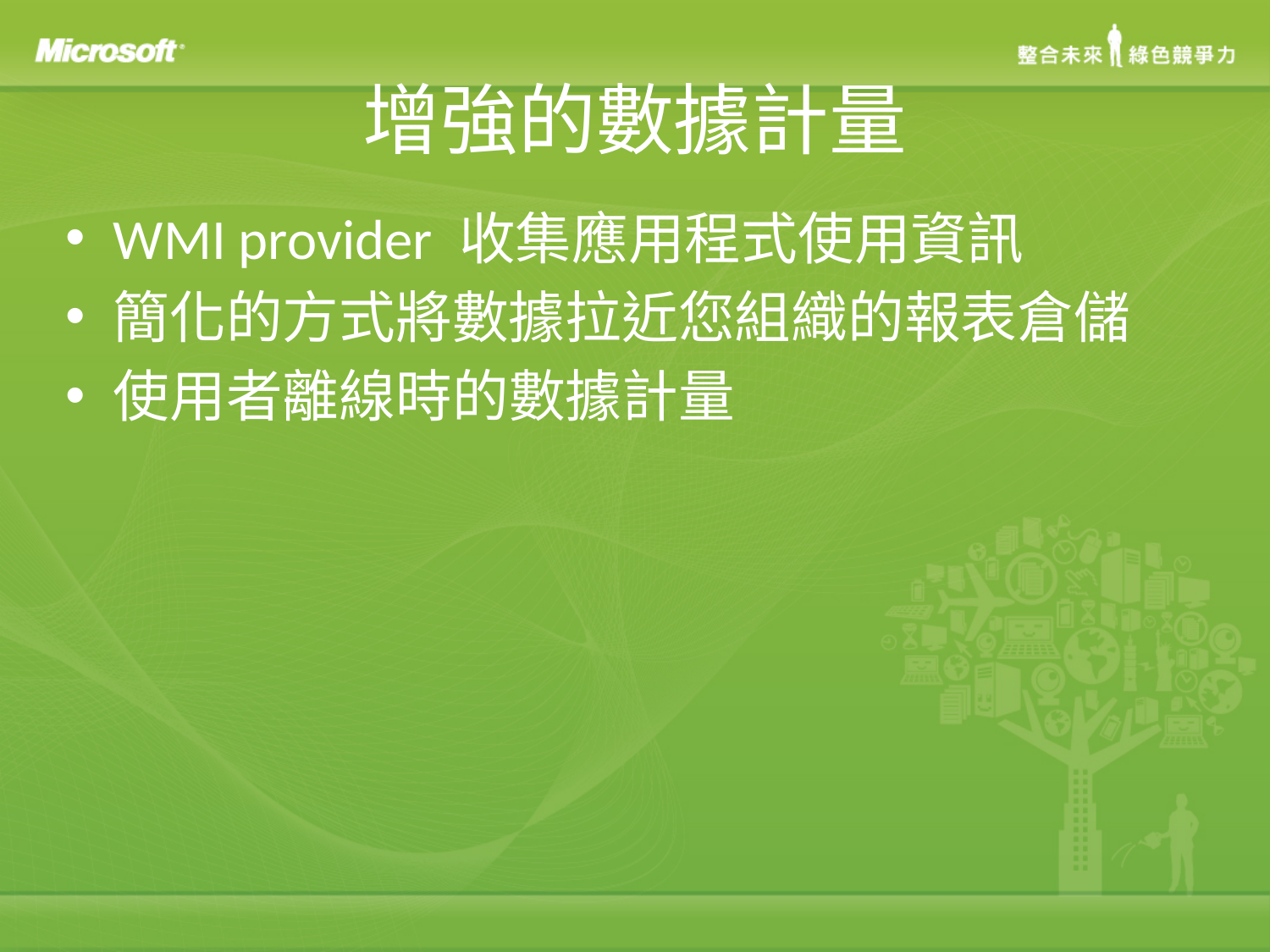

# 增強的數據計量
WMI provider 收集應用程式使用資訊
簡化的方式將數據拉近您組織的報表倉儲
使用者離線時的數據計量